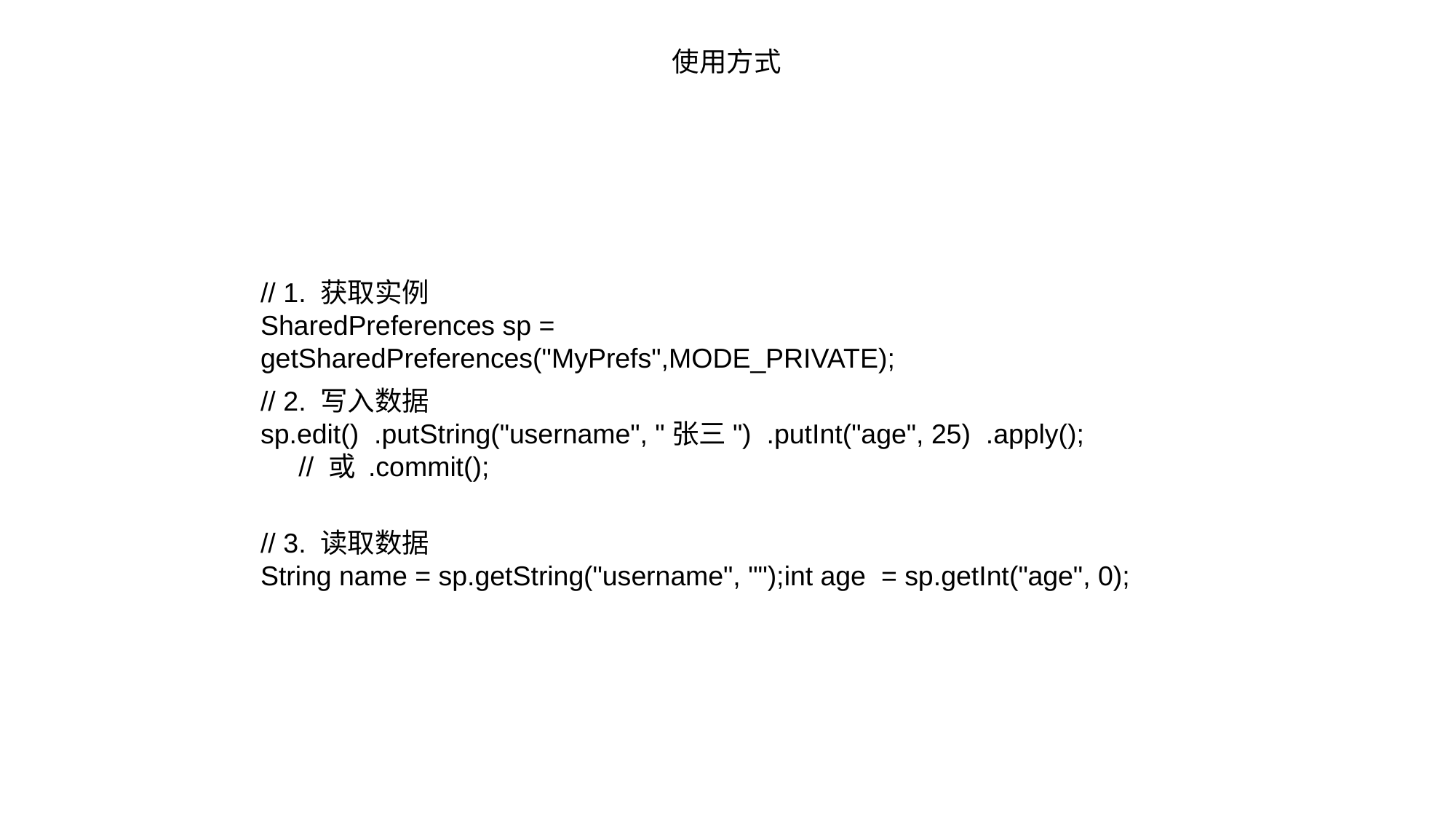

使用方式
// 1. 获取实例
SharedPreferences sp = getSharedPreferences("MyPrefs",MODE_PRIVATE);
// 2. 写入数据
sp.edit()  .putString("username", "张三")  .putInt("age", 25)  .apply();          // 或 .commit();
// 3. 读取数据
String name = sp.getString("username", "");int age  = sp.getInt("age", 0);